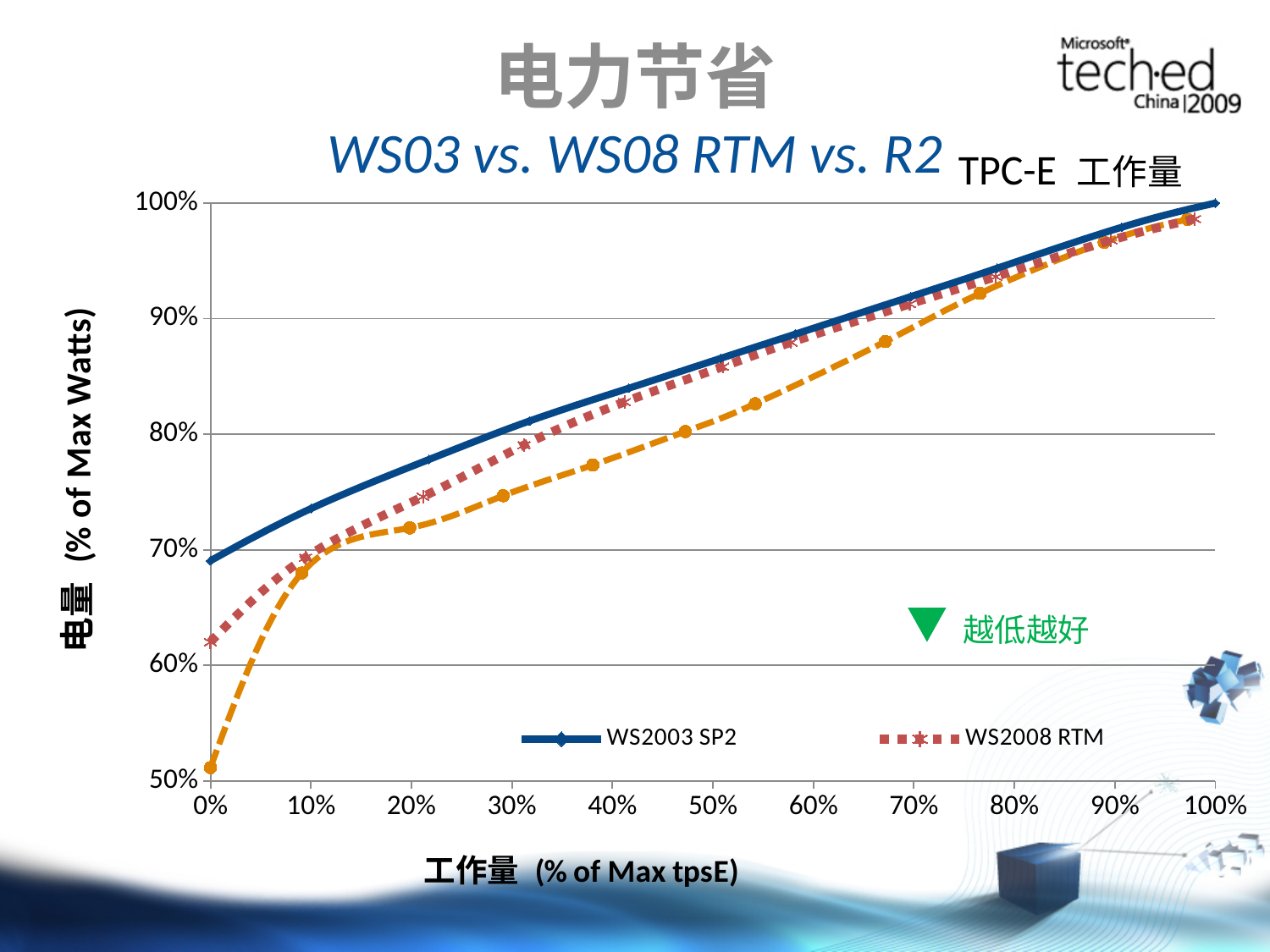

# 电力节省 WS03 vs. WS08 RTM vs. R2
TPC-E 工作量

### Chart

| Category |  |  |  |  |  |  |
|---|---|---|---|---|---|---|
越低越好